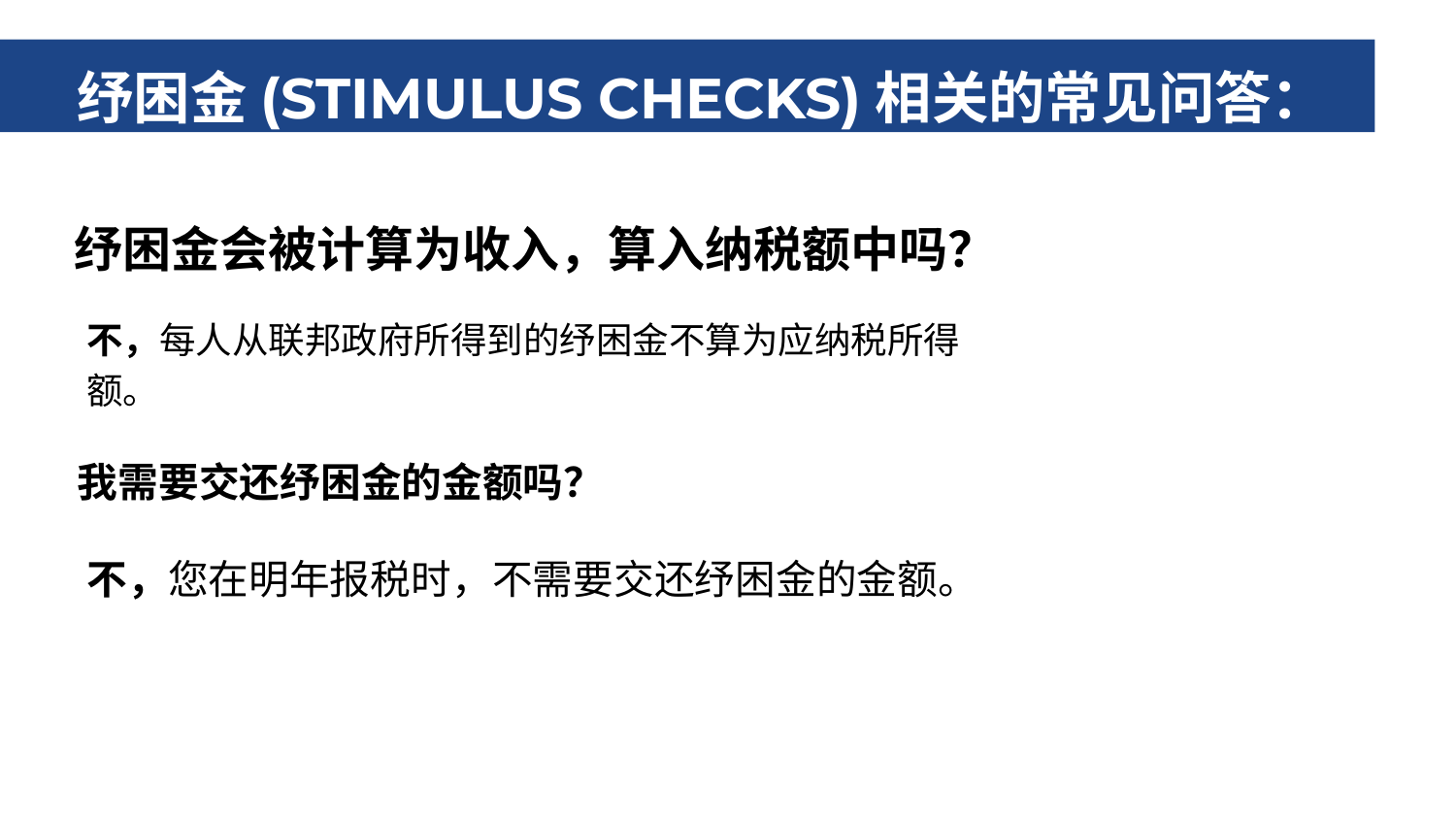

纾困金(STIMULUS CHECKS)相关的常见问答：
纾困金会被计算为收入，算入纳税额中吗？
不，每人从联邦政府所得到的纾困金不算为应纳税所得额。

我需要交还纾困金的金额吗？
不，您在明年报税时，不需要交还纾困金的金额。